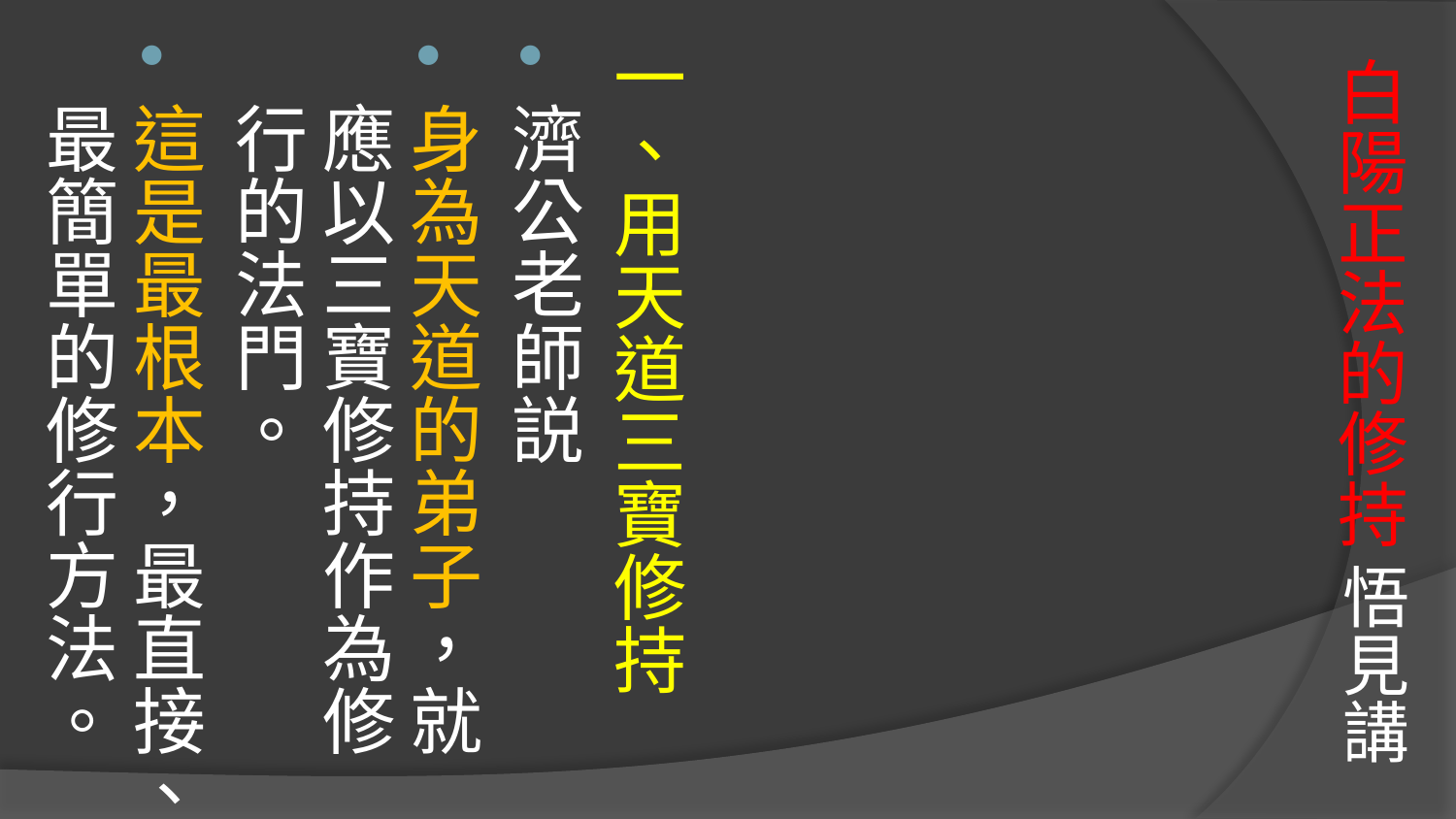

一、用天道三寶修持
濟公老師説
身為天道的弟子，就應以三寶修持作為修行的法門。
這是最根本，最直接、最簡單的修行方法。
# 白陽正法的修持 悟見講